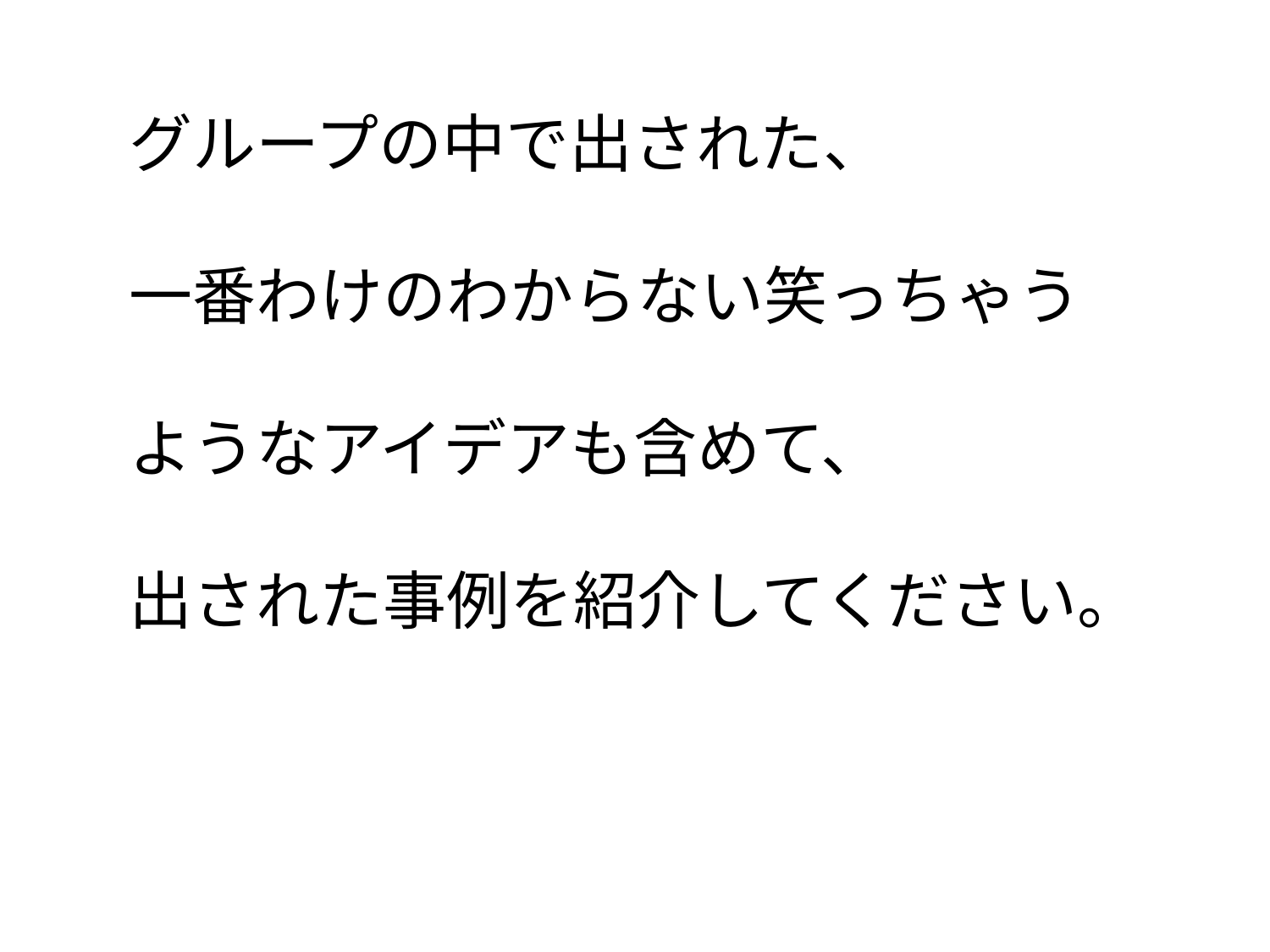

グループの中で出された、

一番わけのわからない笑っちゃう

ようなアイデアも含めて、

出された事例を紹介してください。